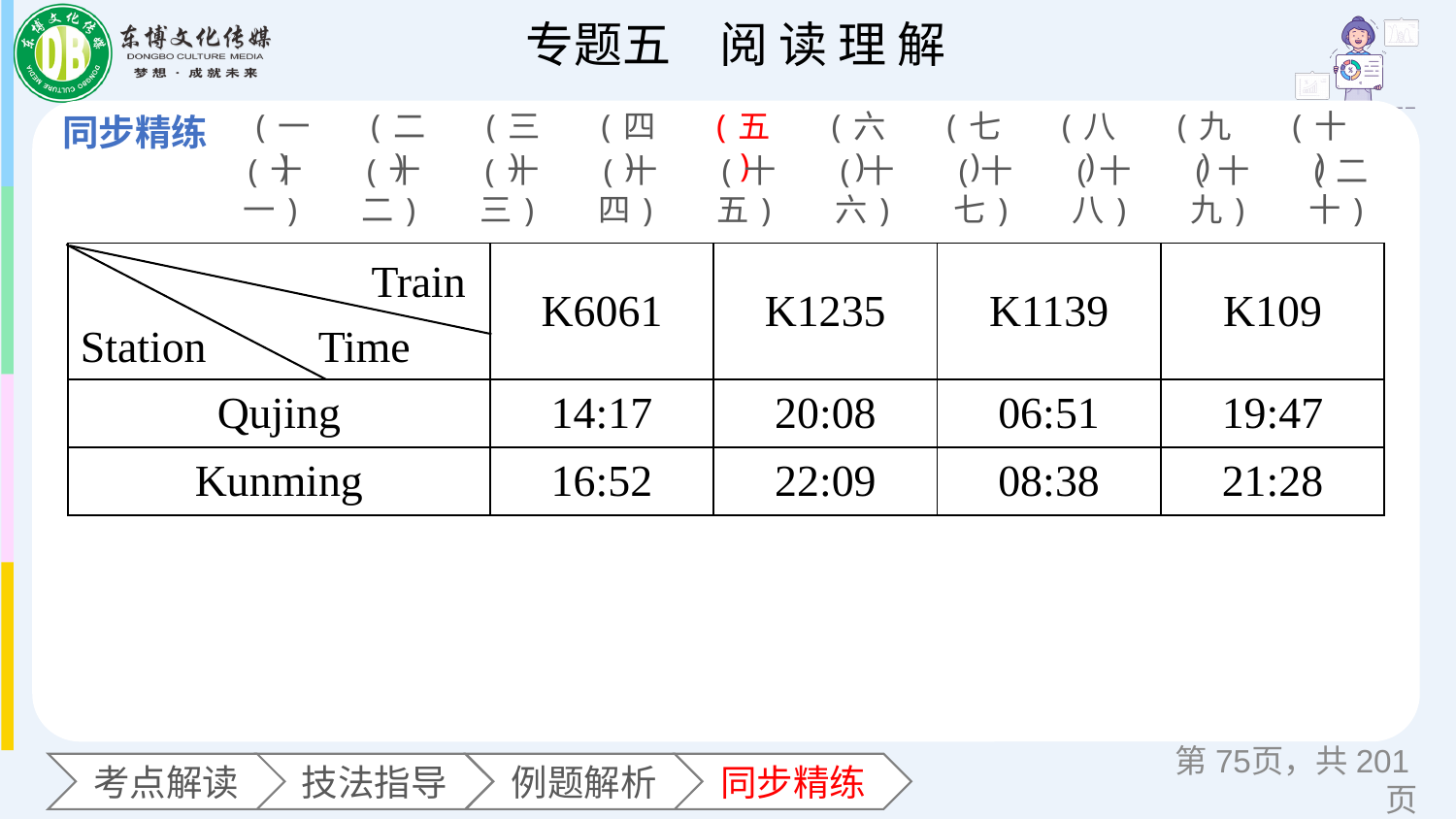

(一)
(二)
(三)
(四)
(五)
(六)
(七)
(八)
(九)
(十)
(十一)
(十二)
(十三)
(十四)
(十五)
(十六)
(十七)
(十八)
(十九)
(二十)
|  | K6061 | K1235 | K1139 | K109 |
| --- | --- | --- | --- | --- |
| Qujing | 14:17 | 20:08 | 06:51 | 19:47 |
| Kunming | 16:52 | 22:09 | 08:38 | 21:28 |
Train
Station
Time
第75页，共201页